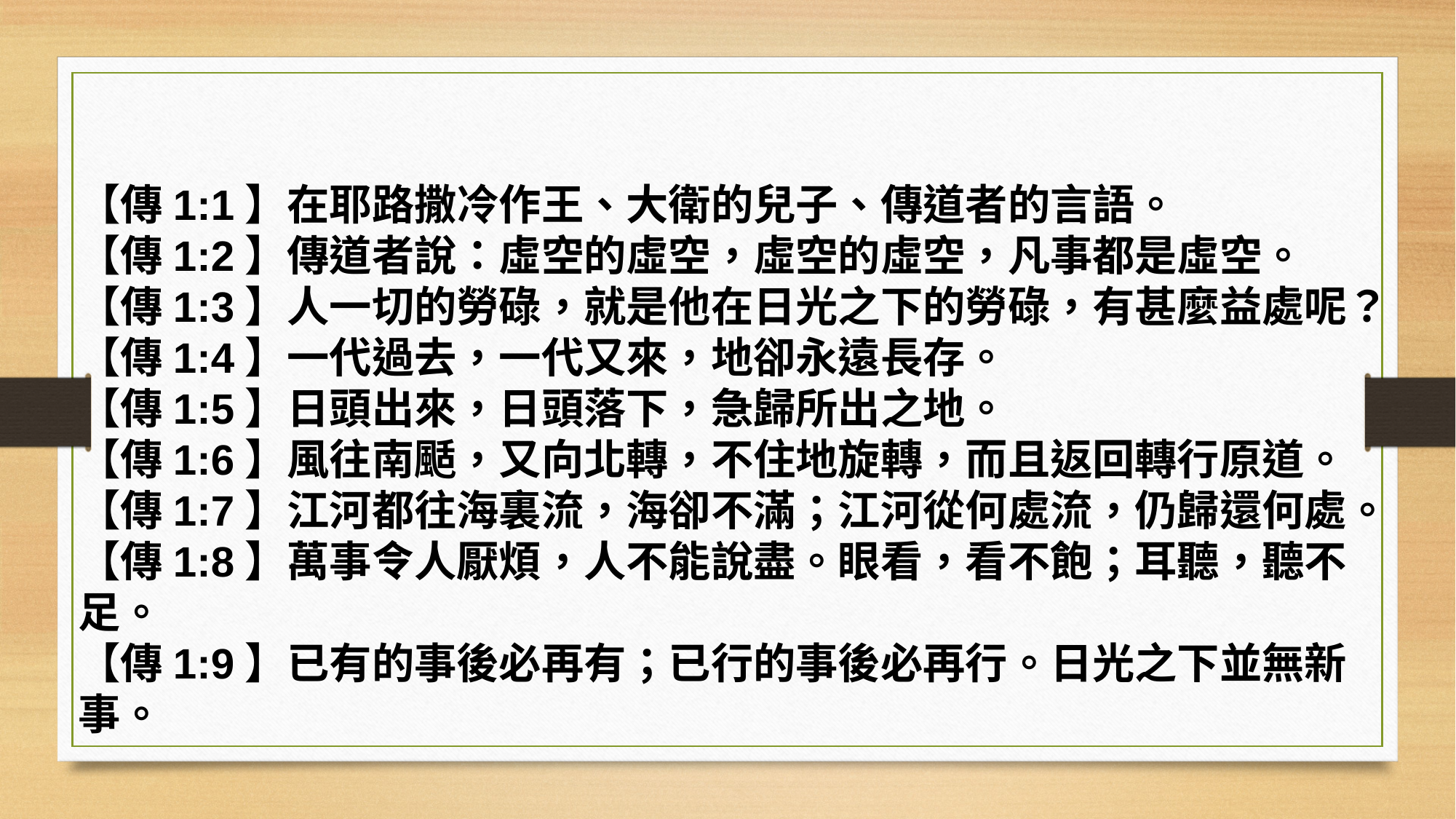

【傳1:1】在耶路撒冷作王、大衛的兒子、傳道者的言語。
【傳1:2】傳道者說：虛空的虛空，虛空的虛空，凡事都是虛空。
【傳1:3】人一切的勞碌，就是他在日光之下的勞碌，有甚麼益處呢？
【傳1:4】一代過去，一代又來，地卻永遠長存。
【傳1:5】日頭出來，日頭落下，急歸所出之地。
【傳1:6】風往南颳，又向北轉，不住地旋轉，而且返回轉行原道。
【傳1:7】江河都往海裏流，海卻不滿；江河從何處流，仍歸還何處。
【傳1:8】萬事令人厭煩，人不能說盡。眼看，看不飽；耳聽，聽不足。
【傳1:9】已有的事後必再有；已行的事後必再行。日光之下並無新事。